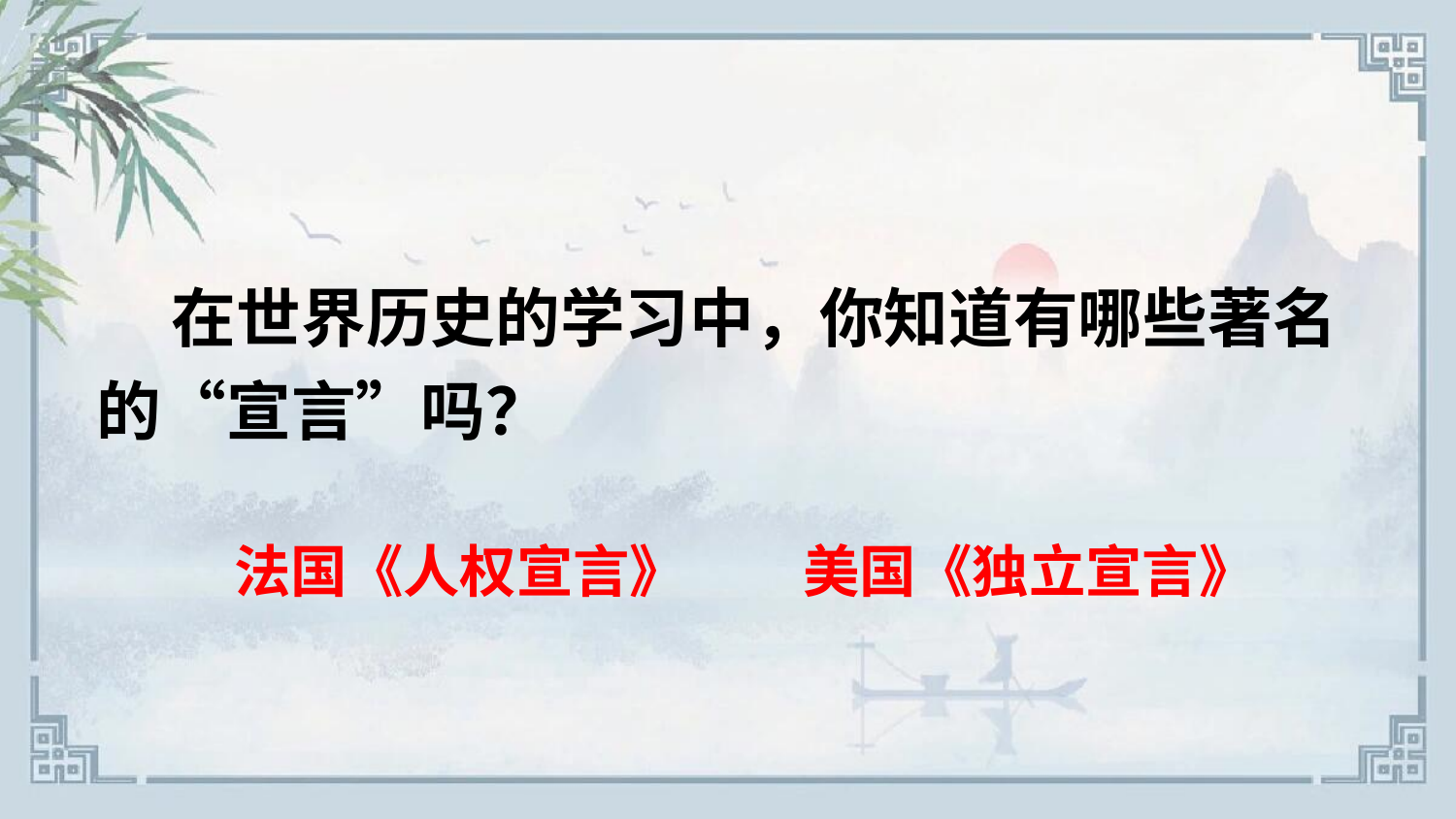

在世界历史的学习中，你知道有哪些著名的“宣言”吗？
法国《人权宣言》
美国《独立宣言》